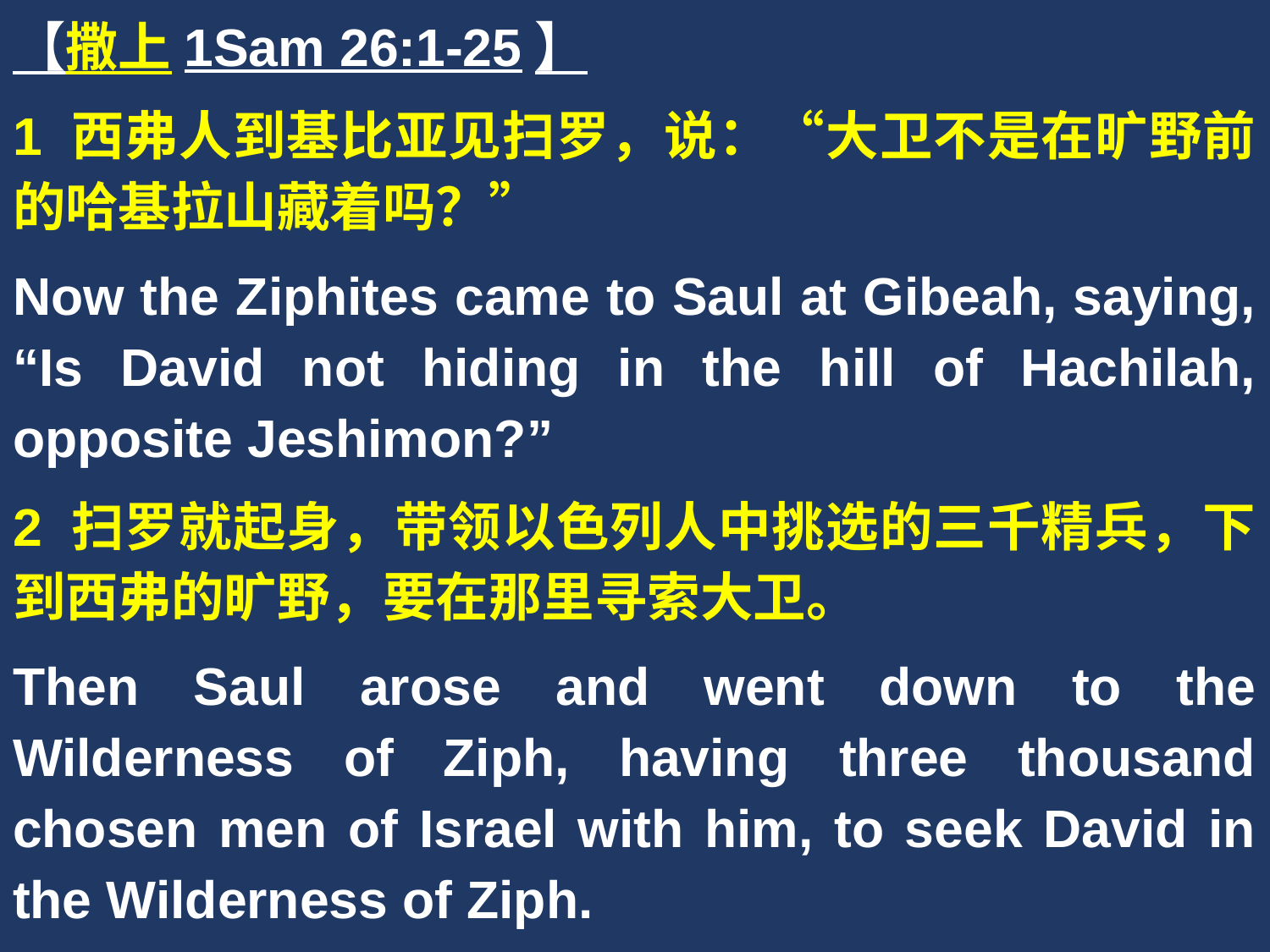

【撒上1Sam 26:1-25】
1 西弗人到基比亚见扫罗，说：“大卫不是在旷野前的哈基拉山藏着吗？”
Now the Ziphites came to Saul at Gibeah, saying, “Is David not hiding in the hill of Hachilah, opposite Jeshimon?”
2 扫罗就起身，带领以色列人中挑选的三千精兵，下到西弗的旷野，要在那里寻索大卫。
Then Saul arose and went down to the Wilderness of Ziph, having three thousand chosen men of Israel with him, to seek David in the Wilderness of Ziph.